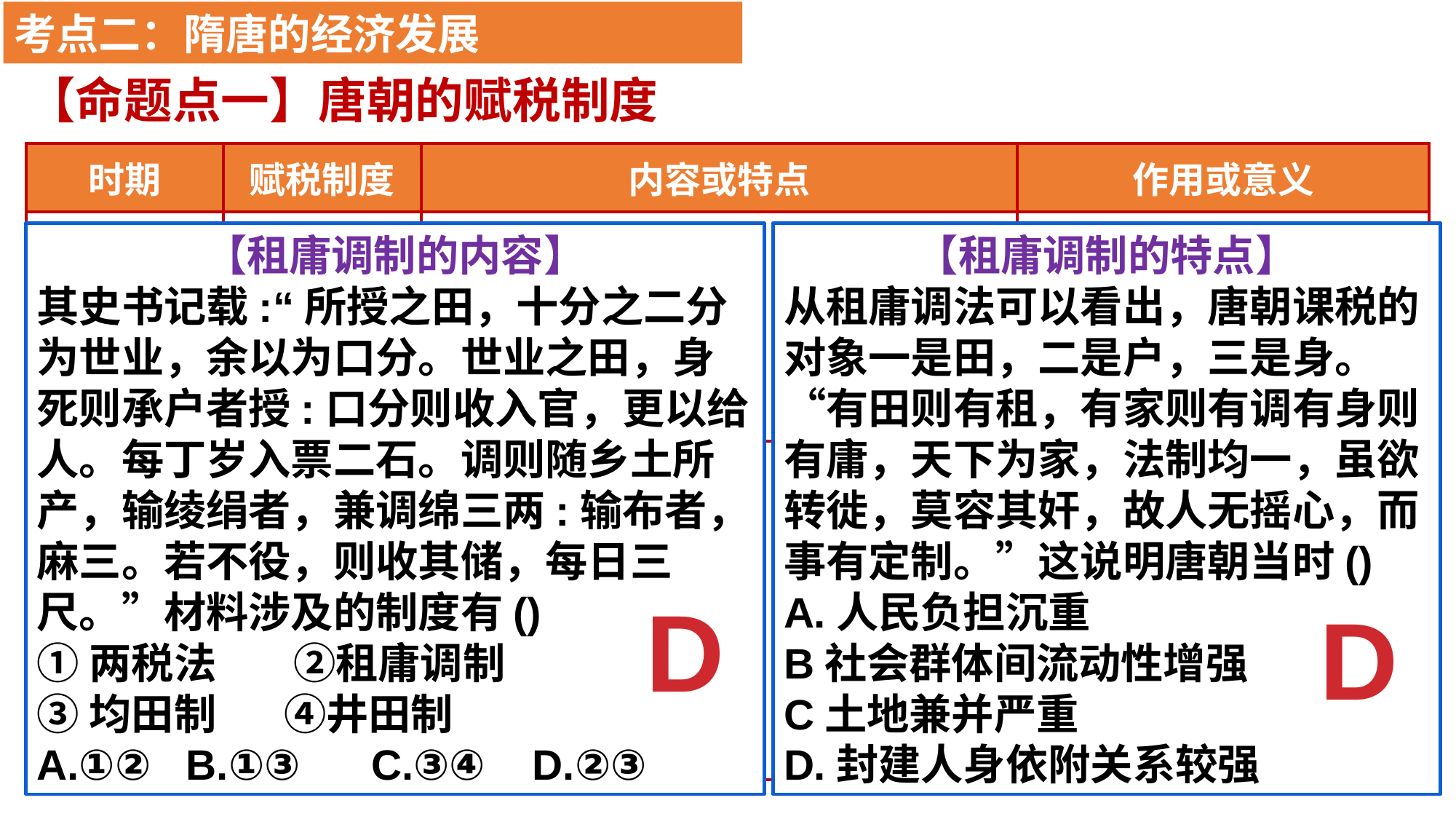

考点二：隋唐的经济发展
【命题点一】唐朝的赋税制度
| 时期 | 赋税制度 | 内容或特点 | 作用或意义 |
| --- | --- | --- | --- |
| 唐初 |  |  |  |
| 唐朝后期 |  |  |  |
【租庸调制的内容】
其史书记载:“所授之田，十分之二分为世业，余以为口分。世业之田，身死则承户者授:口分则收入官，更以给人。每丁岁入票二石。调则随乡土所产，输绫绢者，兼调绵三两:输布者，麻三。若不役，则收其储，每日三尺。”材料涉及的制度有()
①两税法        ②租庸调制
③均田制       ④井田制
A.①②   B.①③      C.③④    D.②③
【租庸调制的特点】
从租庸调法可以看出，唐朝课税的对象一是田，二是户，三是身。“有田则有租，有家则有调有身则有庸，天下为家，法制均一，虽欲转徙，莫容其奸，故人无摇心，而事有定制。”这说明唐朝当时()
A.人民负担沉重
B社会群体间流动性增强
C土地兼并严重
D.封建人身依附关系较强
租庸调制
D
D
两税法